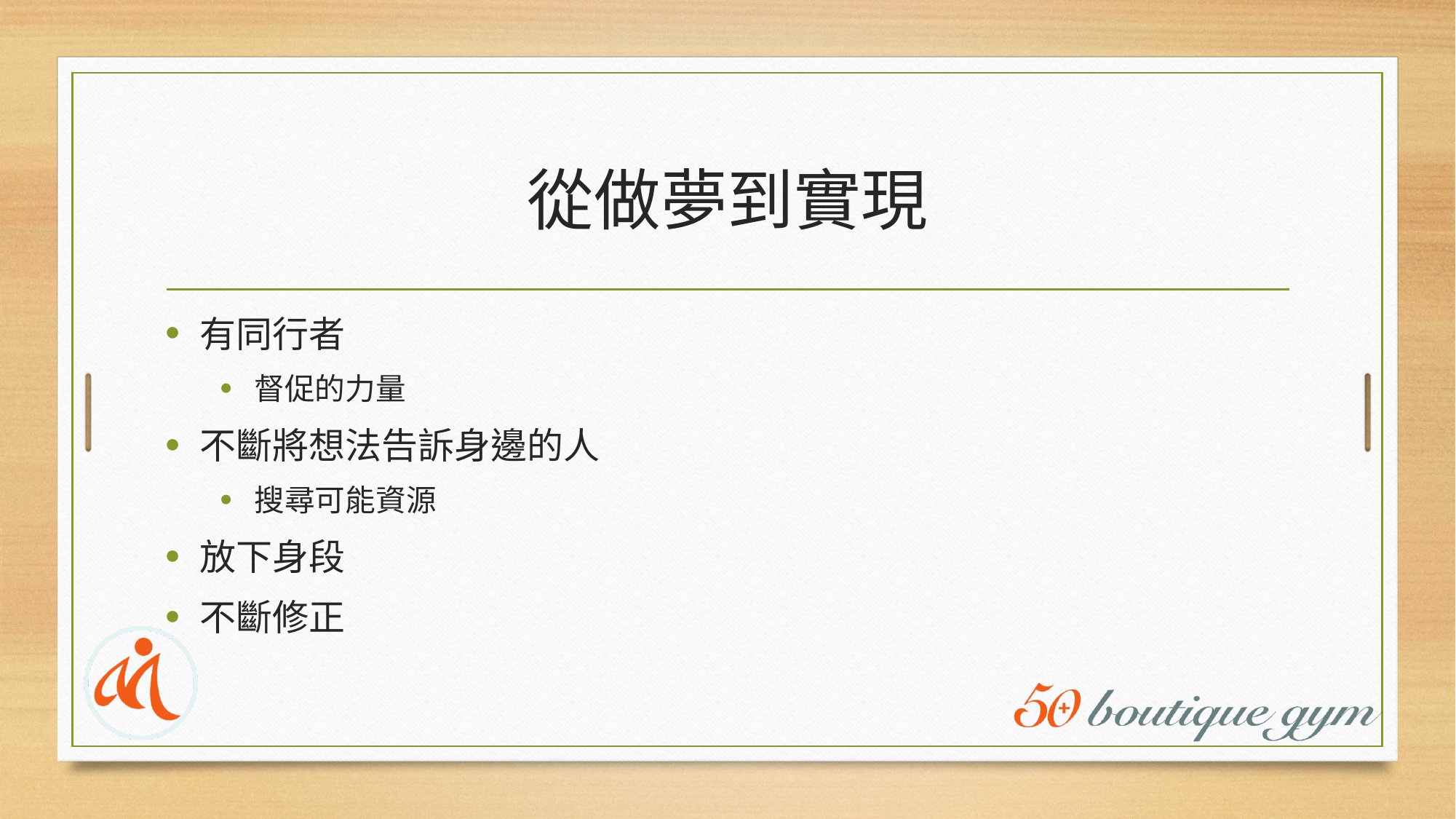

# 從做夢到實現
有同行者
督促的力量
不斷將想法告訴身邊的人
搜尋可能資源
放下身段
不斷修正